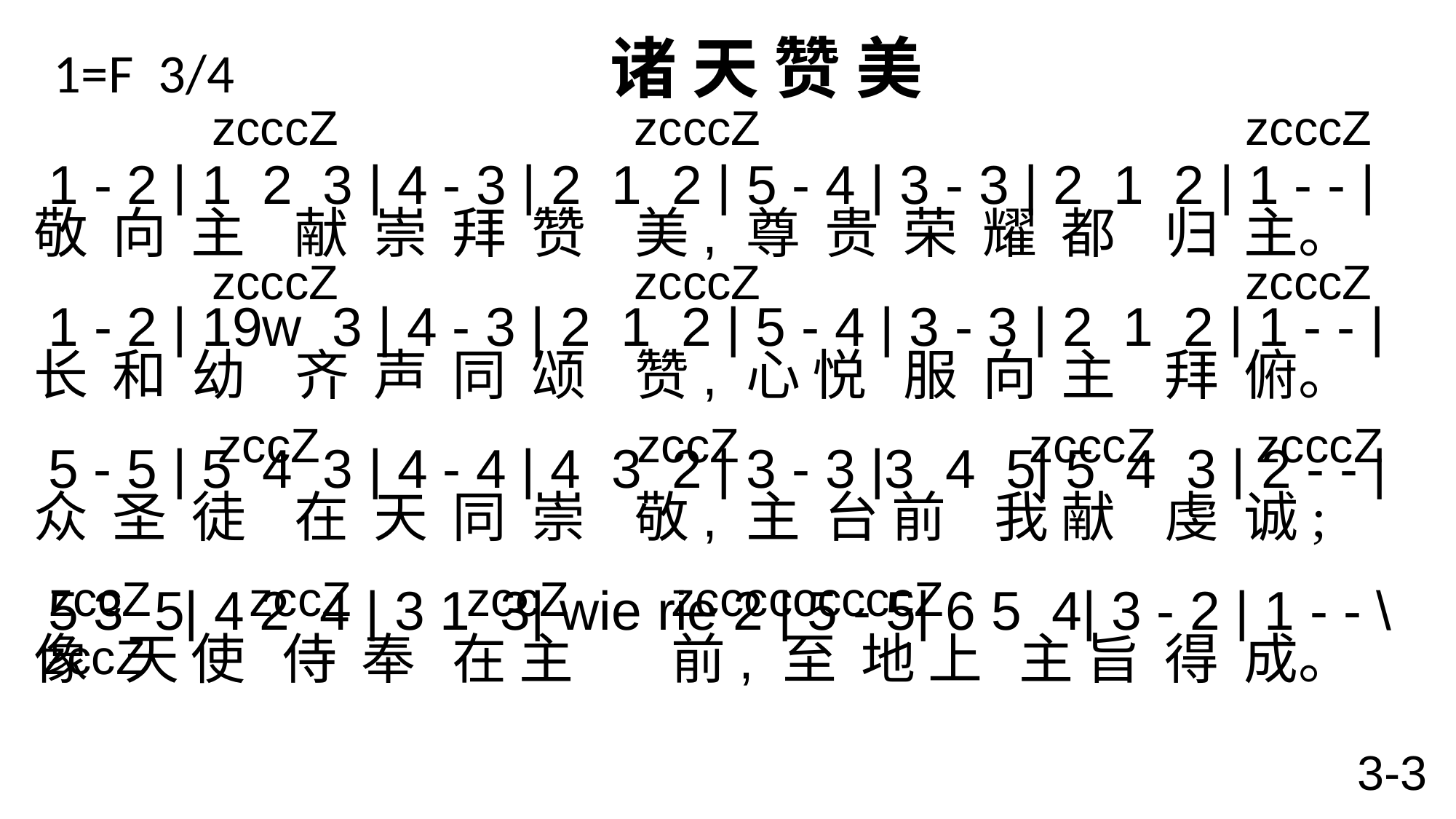

# 1=F  3/4                        诸 天 赞 美
 zcccZ                      zcccZ                                    zcccZ
 1 - 2 | 1  2  3 | 4 - 3 | 2  1  2 | 5 - 4 | 3 - 3 | 2  1  2 | 1 - - |
敬  向  主    献  崇  拜  赞    美, 尊  贵  荣  耀  都    归  主。
 1 - 2 | 19w  3 | 4 - 3 | 2  1  2 | 5 - 4 | 3 - 3 | 2  1  2 | 1 - - |
长  和  幼    齐  声  同  颂    赞, 心 悦   服  向  主    拜  俯。
5 - 5 | 5  4  3 | 4 - 4 | 4  3  2 | 3 - 3 |3  4  5| 5  4  3 | 2 - - |
众  圣  徒    在  天  同  崇    敬, 主  台 前    我 献    虔  诚;
5 3  5| 4 2  4 | 3 1  3| wie rie 2 | 5 - 5| 6 5  4| 3 - 2 | 1 - - \
像   天 使   侍  奉   在 主        前, 至  地 上   主 旨  得  成。
 zcccZ                      zcccZ                                    zcccZ
  zccZ                        zccZ                      zcccZ         zcccZ
 zccZ        zccZ         zccZ        zcccccccccZ                    zccZ
3-3